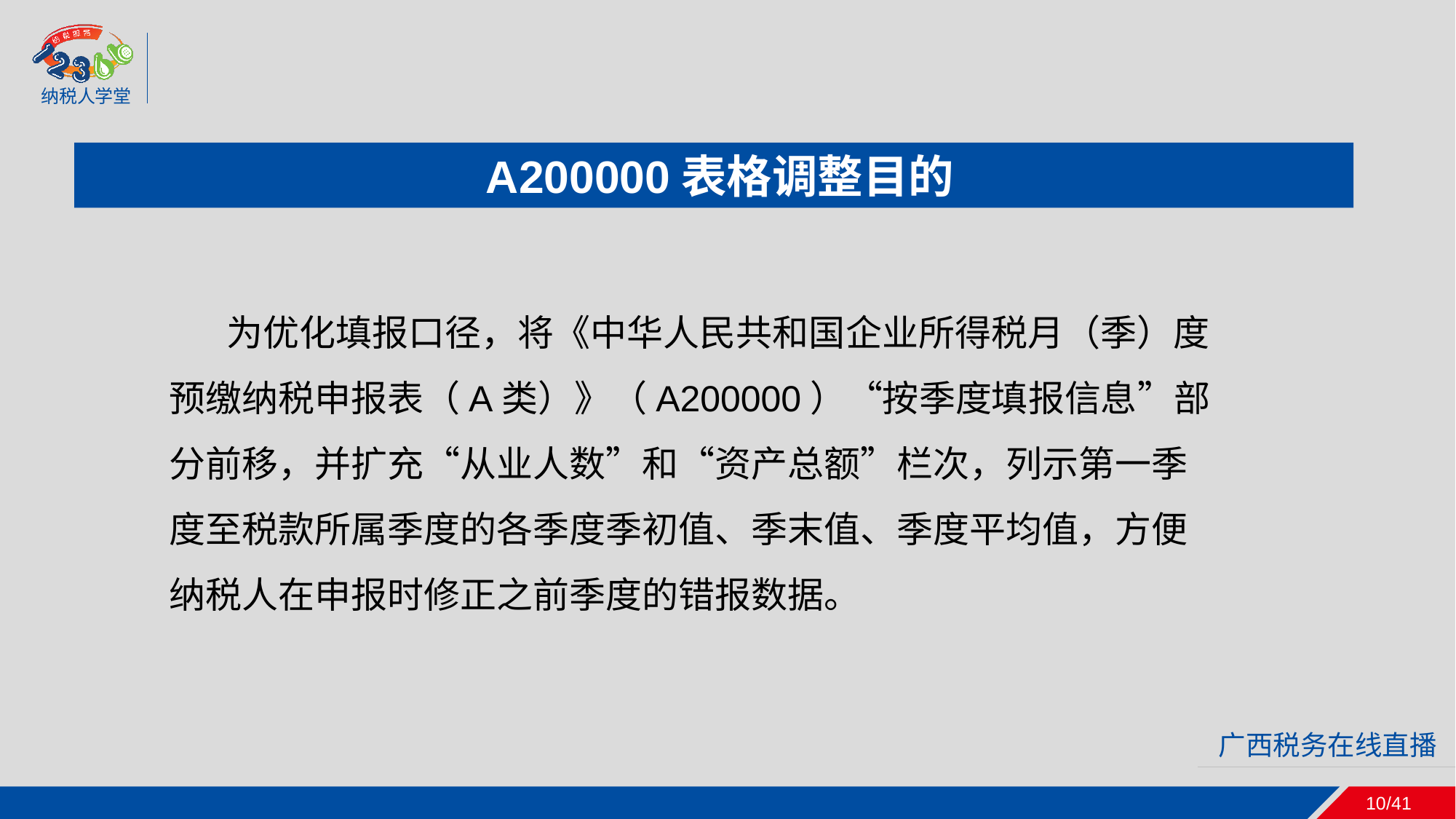

A200000表格调整目的
      为优化填报口径，将《中华人民共和国企业所得税月（季）度预缴纳税申报表（A类）》（A200000）“按季度填报信息”部分前移，并扩充“从业人数”和“资产总额”栏次，列示第一季度至税款所属季度的各季度季初值、季末值、季度平均值，方便纳税人在申报时修正之前季度的错报数据。